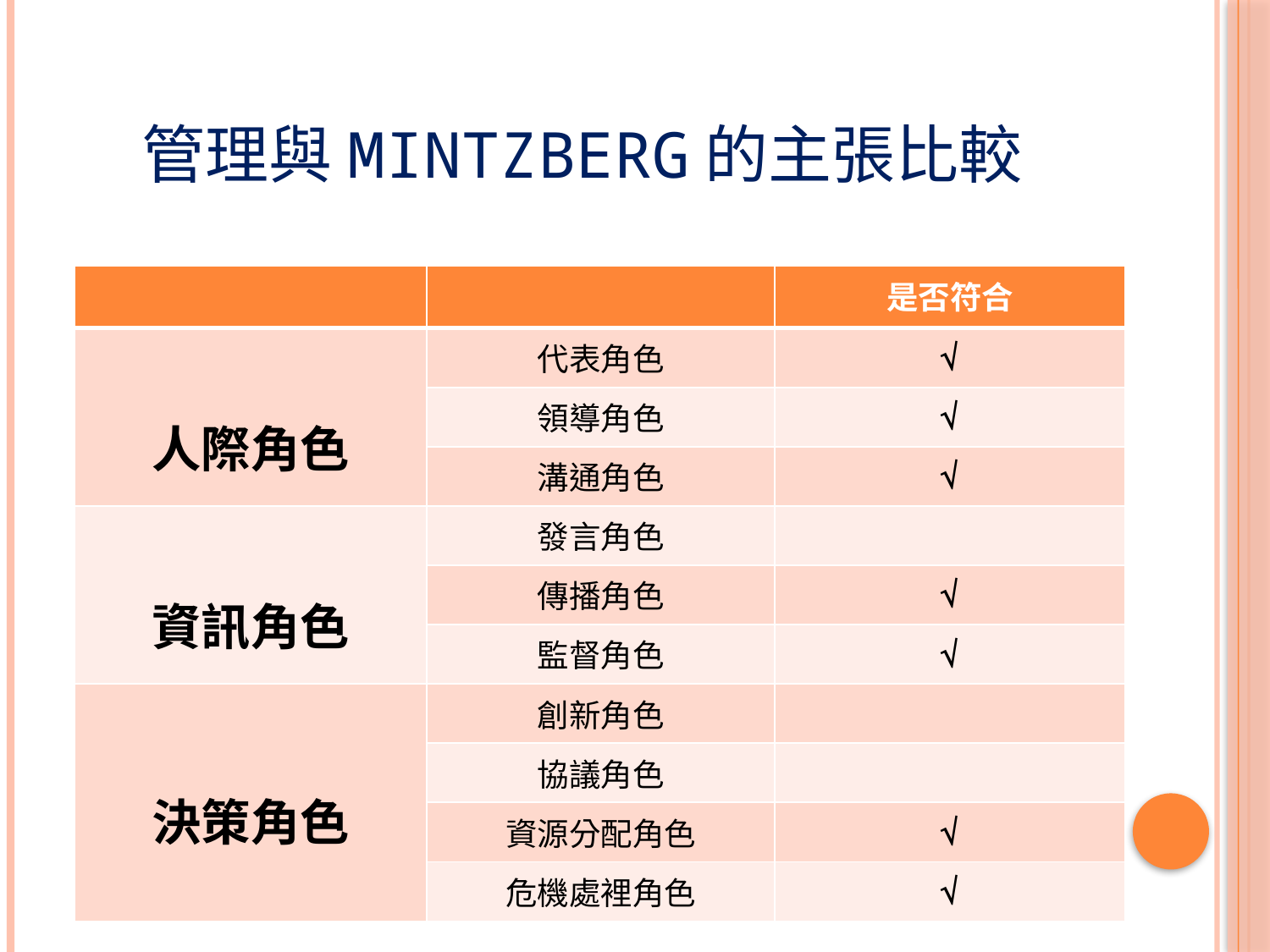

# 管理與MINTZBERG的主張比較

|  |  | 是否符合 |
| --- | --- | --- |
| 人際角色 | 代表角色 | √ |
|  | 領導角色 | √ |
|  | 溝通角色 | √ |
| 資訊角色 | 發言角色 |  |
|  | 傳播角色 | √ |
|  | 監督角色 | √ |
| 決策角色 | 創新角色 |  |
|  | 協議角色 |  |
|  | 資源分配角色 | √ |
|  | 危機處裡角色 | √ |